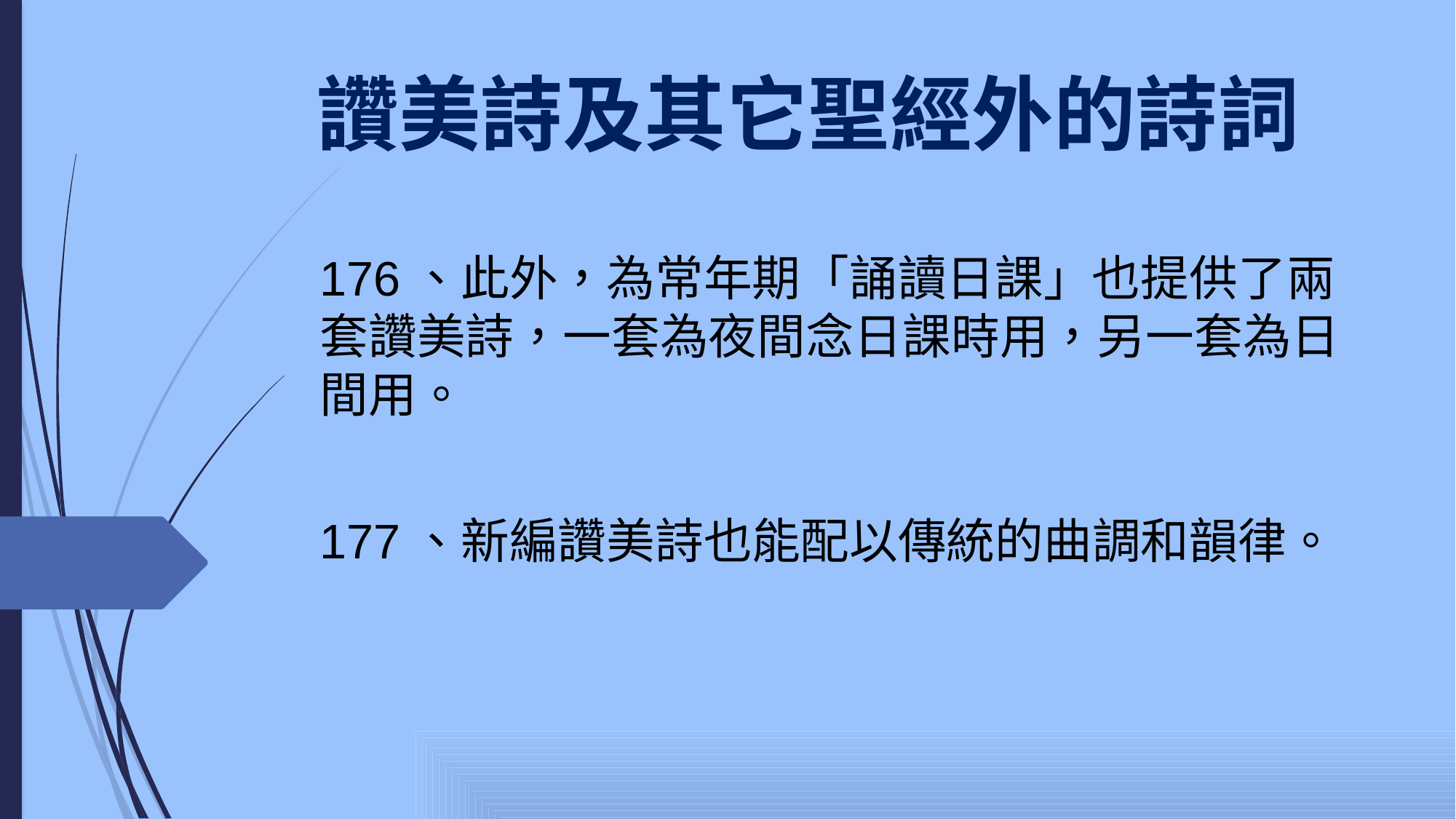

# 讚美詩及其它聖經外的詩詞
176、此外，為常年期「誦讀日課」也提供了兩套讚美詩，一套為夜間念日課時用，另一套為日間用。

177、新編讚美詩也能配以傳統的曲調和韻律。